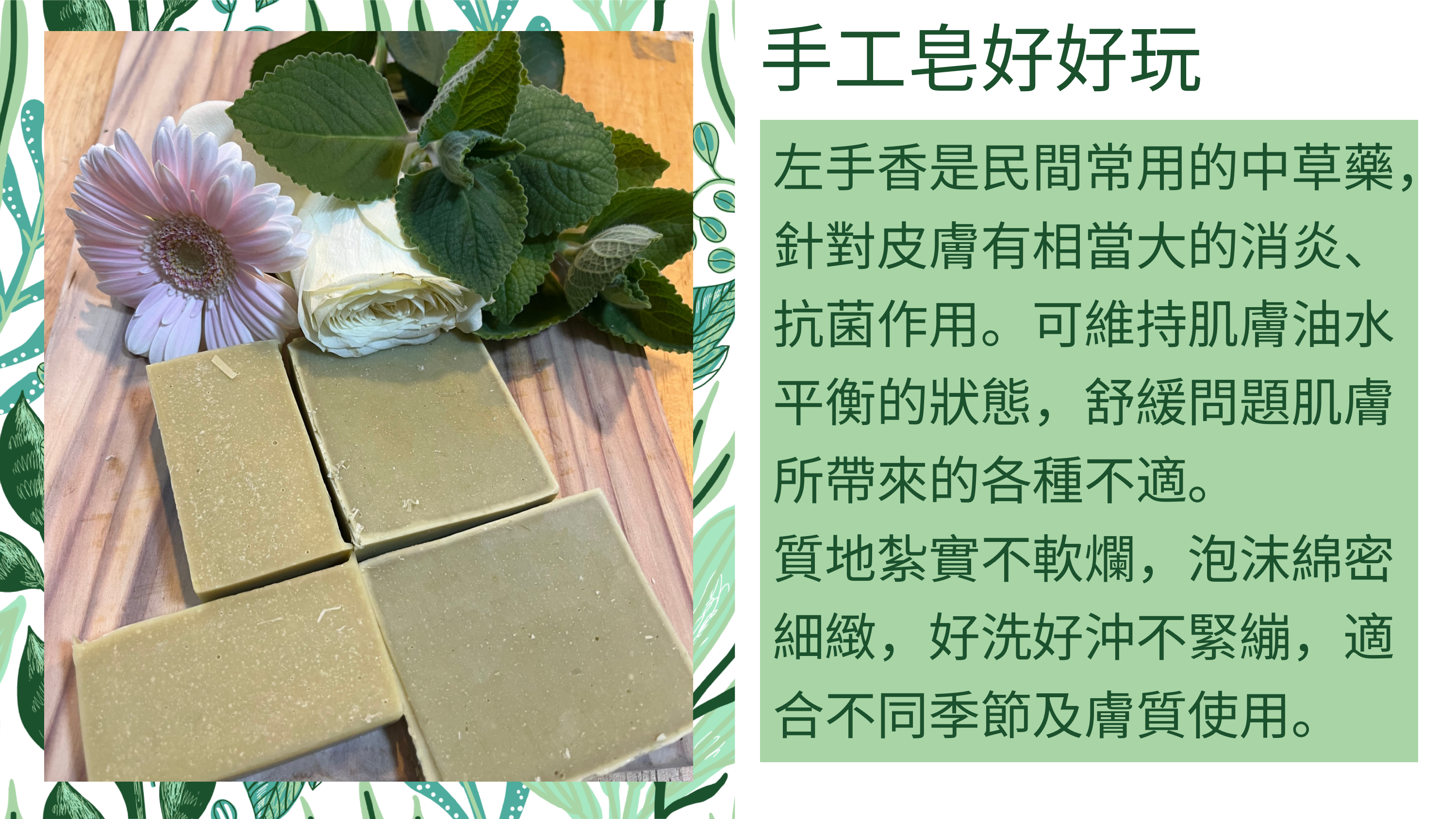

手工皂好好玩
左手香是民間常用的中草藥，針對皮膚有相當大的消炎、抗菌作用。可維持肌膚油水平衡的狀態，舒緩問題肌膚所帶來的各種不適。
質地紮實不軟爛，泡沫綿密細緻，好洗好沖不緊繃，適合不同季節及膚質使用。